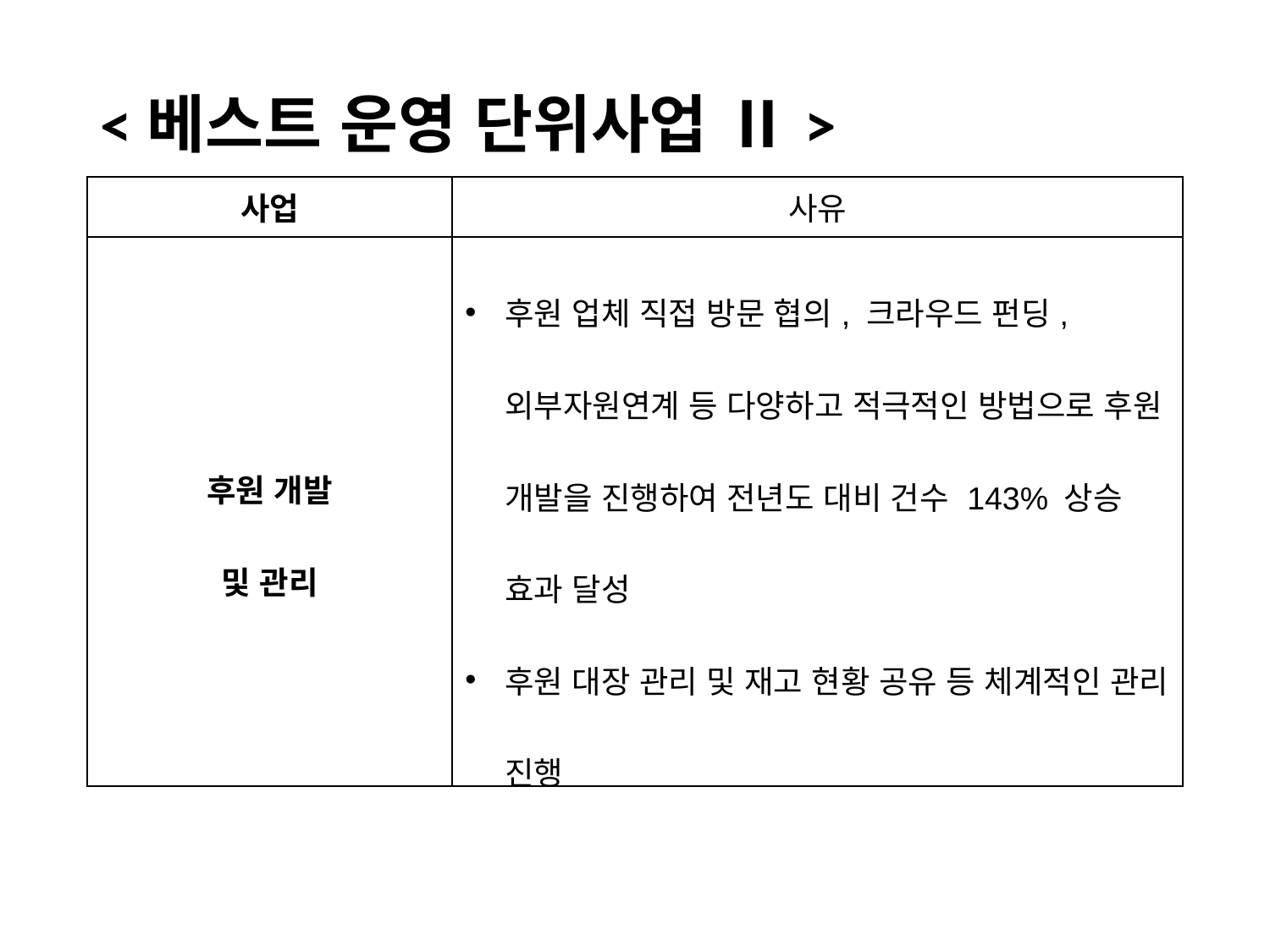

# <베스트 운영 단위사업 Ⅱ>
| 사업 | 사유 |
| --- | --- |
| 후원 개발 및 관리 | 후원 업체 직접 방문 협의, 크라우드 펀딩, 외부자원연계 등 다양하고 적극적인 방법으로 후원 개발을 진행하여 전년도 대비 건수 143% 상승 효과 달성 후원 대장 관리 및 재고 현황 공유 등 체계적인 관리 진행 |